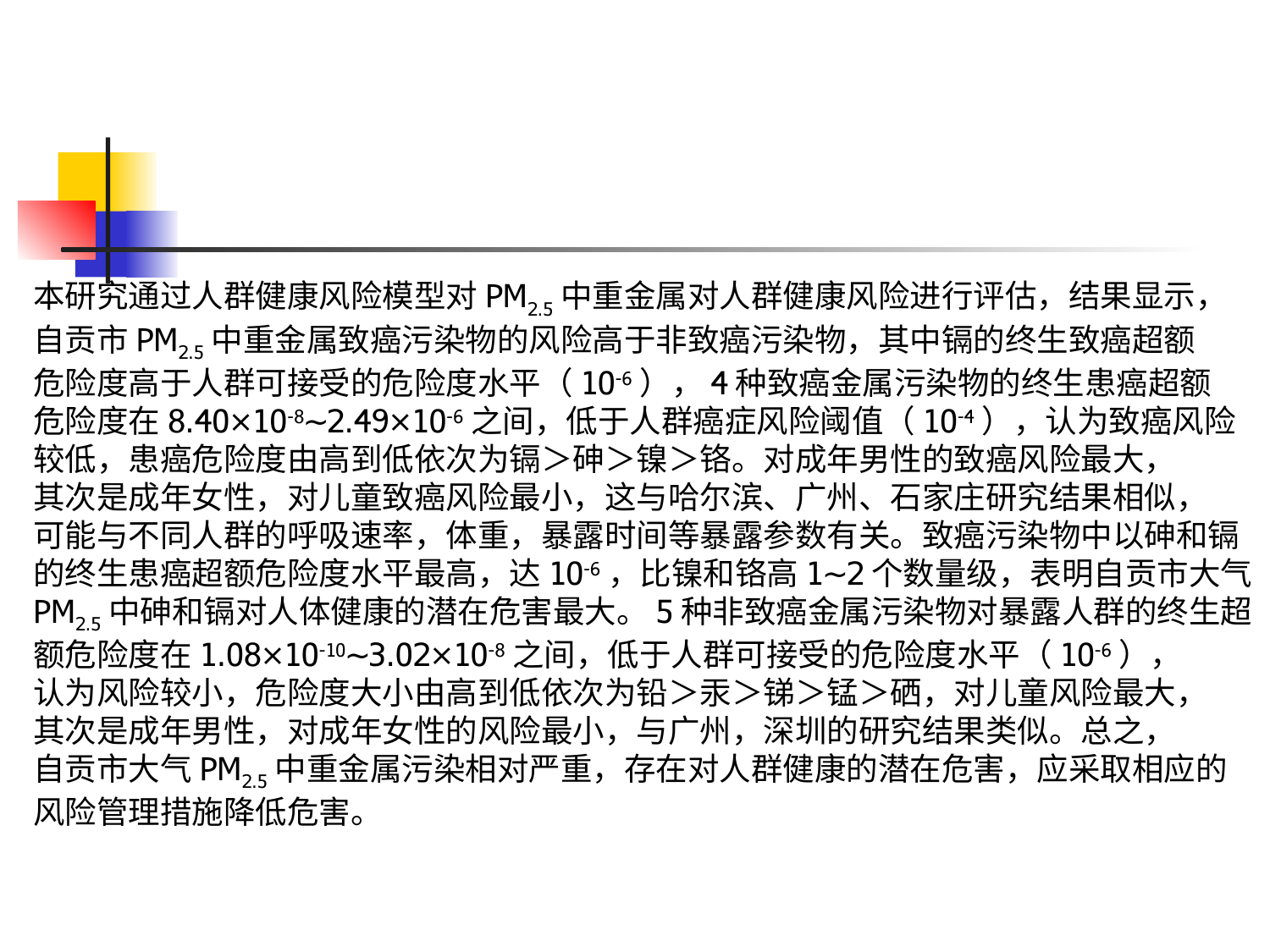

本研究通过人群健康风险模型对PM2.5中重金属对人群健康风险进行评估，结果显示，
自贡市PM2.5中重金属致癌污染物的风险高于非致癌污染物，其中镉的终生致癌超额
危险度高于人群可接受的危险度水平（10-6），4种致癌金属污染物的终生患癌超额
危险度在8.40×10-8~2.49×10-6之间，低于人群癌症风险阈值（10-4），认为致癌风险
较低，患癌危险度由高到低依次为镉＞砷＞镍＞铬。对成年男性的致癌风险最大，
其次是成年女性，对儿童致癌风险最小，这与哈尔滨、广州、石家庄研究结果相似，
可能与不同人群的呼吸速率，体重，暴露时间等暴露参数有关。致癌污染物中以砷和镉
的终生患癌超额危险度水平最高，达10-6，比镍和铬高1~2个数量级，表明自贡市大气
PM2.5中砷和镉对人体健康的潜在危害最大。5种非致癌金属污染物对暴露人群的终生超
额危险度在1.08×10-10~3.02×10-8之间，低于人群可接受的危险度水平（10-6），
认为风险较小，危险度大小由高到低依次为铅＞汞＞锑＞锰＞硒，对儿童风险最大，
其次是成年男性，对成年女性的风险最小，与广州，深圳的研究结果类似。总之，
自贡市大气PM2.5中重金属污染相对严重，存在对人群健康的潜在危害，应采取相应的
风险管理措施降低危害。